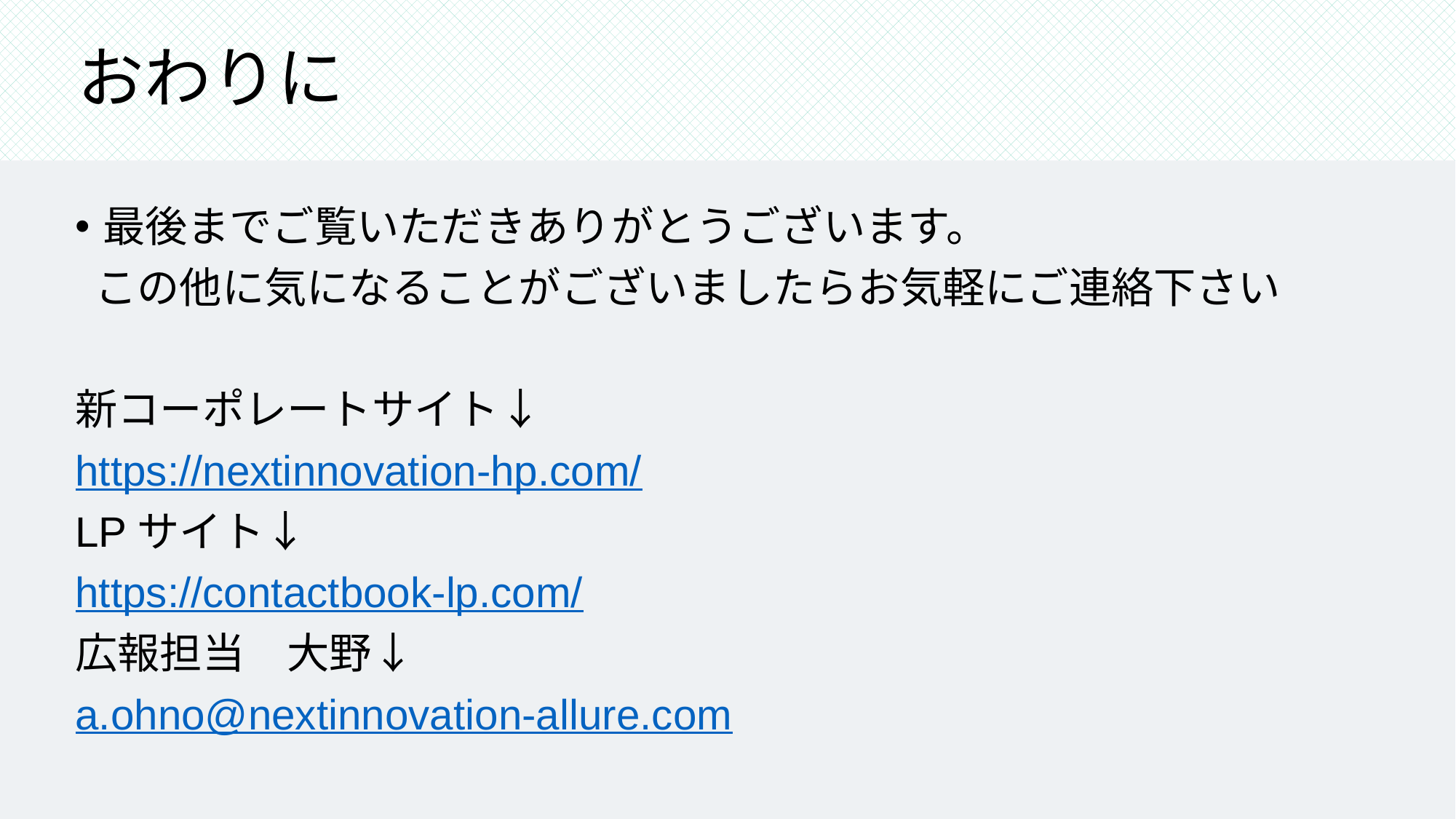

# おわりに
最後までご覧いただきありがとうございます。
 この他に気になることがございましたらお気軽にご連絡下さい

新コーポレートサイト↓
https://nextinnovation-hp.com/
LPサイト↓
https://contactbook-lp.com/
広報担当　大野↓
a.ohno@nextinnovation-allure.com